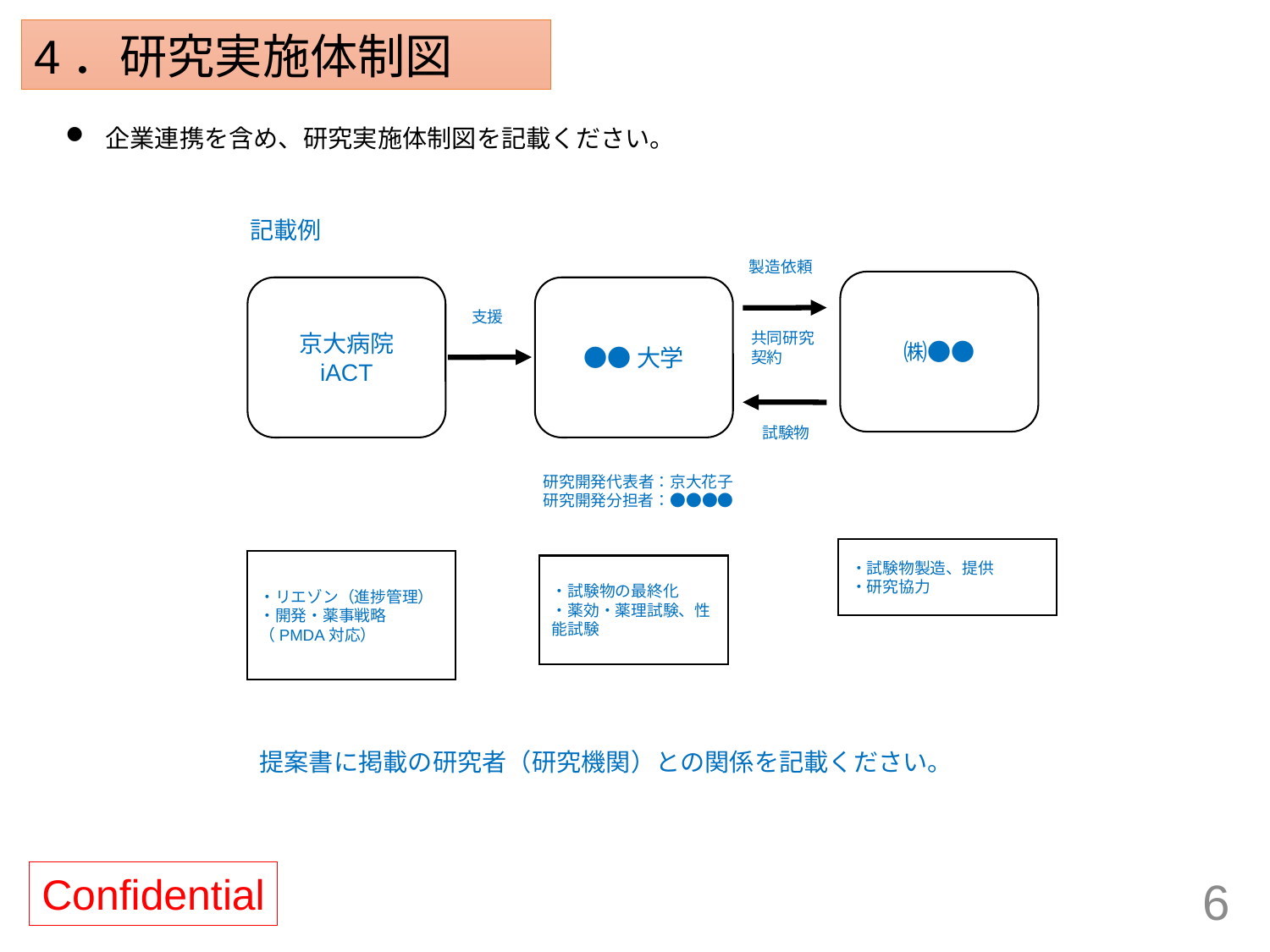

4．研究実施体制図
企業連携を含め、研究実施体制図を記載ください。
記載例
製造依頼
㈱●●
京大病院
iACT
●●大学
支援
共同研究
契約
試験物
研究開発代表者：京大花子
研究開発分担者：●●●●
・試験物製造、提供
・研究協力
・リエゾン（進捗管理）
・開発・薬事戦略（PMDA対応）
・試験物の最終化
・薬効・薬理試験、性能試験
提案書に掲載の研究者（研究機関）との関係を記載ください。
Confidential
6